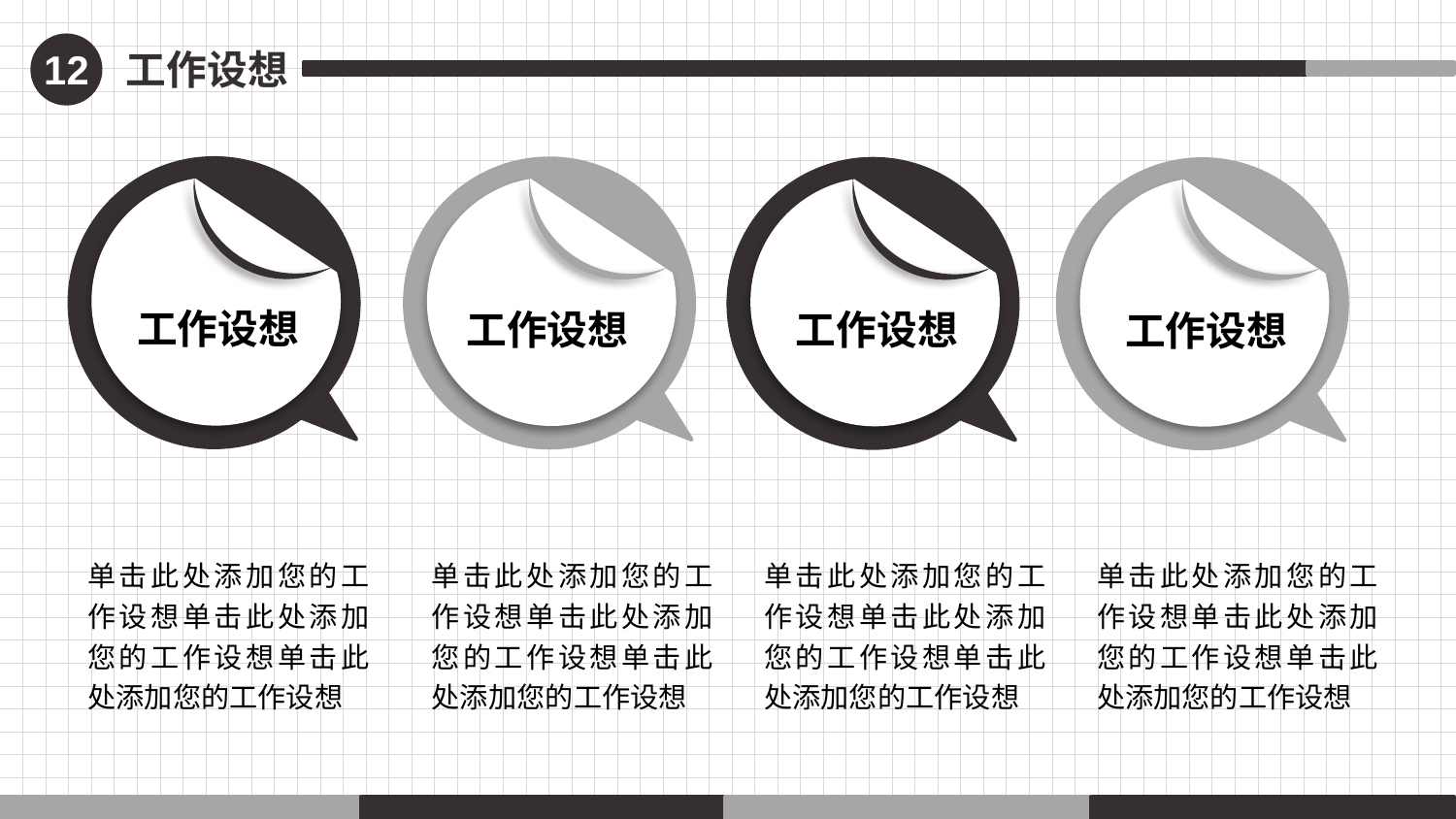

12
工作设想

工作设想

工作设想

工作设想

工作设想
单击此处添加您的工作设想单击此处添加您的工作设想单击此处添加您的工作设想
单击此处添加您的工作设想单击此处添加您的工作设想单击此处添加您的工作设想
单击此处添加您的工作设想单击此处添加您的工作设想单击此处添加您的工作设想
单击此处添加您的工作设想单击此处添加您的工作设想单击此处添加您的工作设想